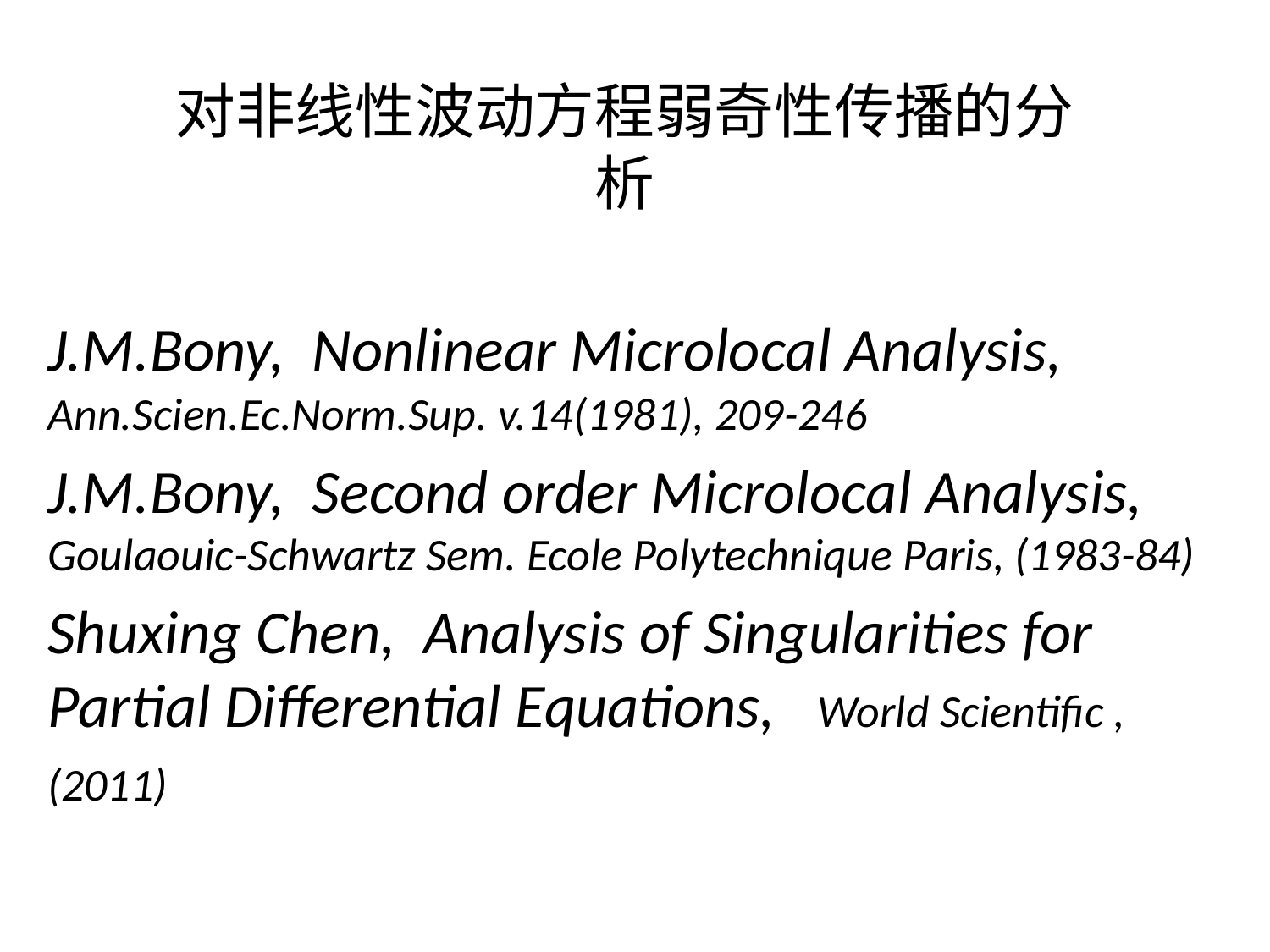

# 对非线性波动方程弱奇性传播的分析
J.M.Bony,  Nonlinear Microlocal Analysis, Ann.Scien.Ec.Norm.Sup. v.14(1981), 209-246
J.M.Bony,  Second order Microlocal Analysis,  Goulaouic-Schwartz Sem. Ecole Polytechnique Paris, (1983-84)
Shuxing Chen,  Analysis of Singularities for   Partial Differential Equations,   World Scientific , (2011)